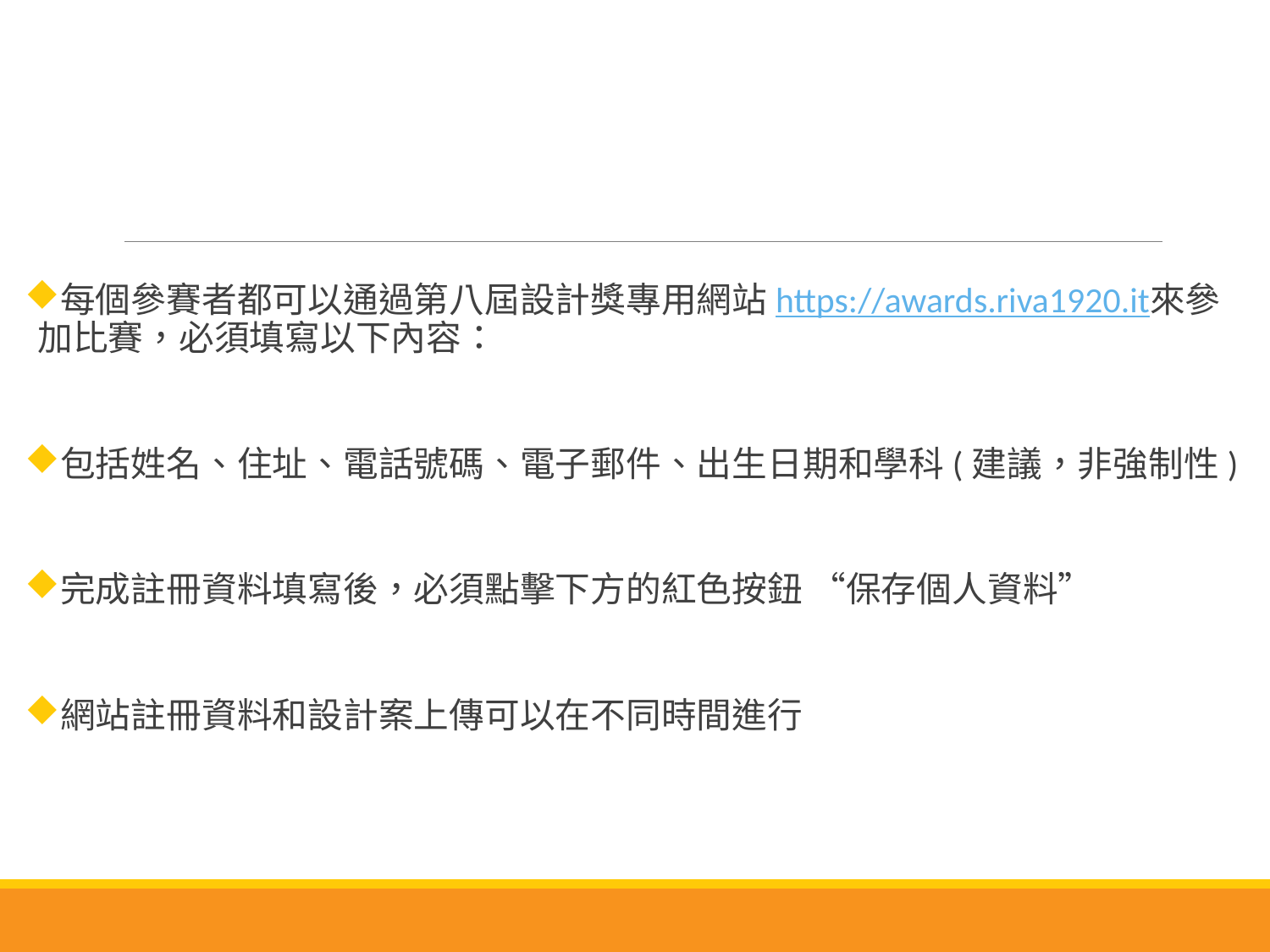

每個參賽者都可以通過第八屆設計獎專用網站https://awards.riva1920.it來參加比賽，必須填寫以下內容：

包括姓名、住址、電話號碼、電子郵件、出生日期和學科(建議，非強制性)

完成註冊資料填寫後，必須點擊下方的紅色按鈕 “保存個人資料”

網站註冊資料和設計案上傳可以在不同時間進行